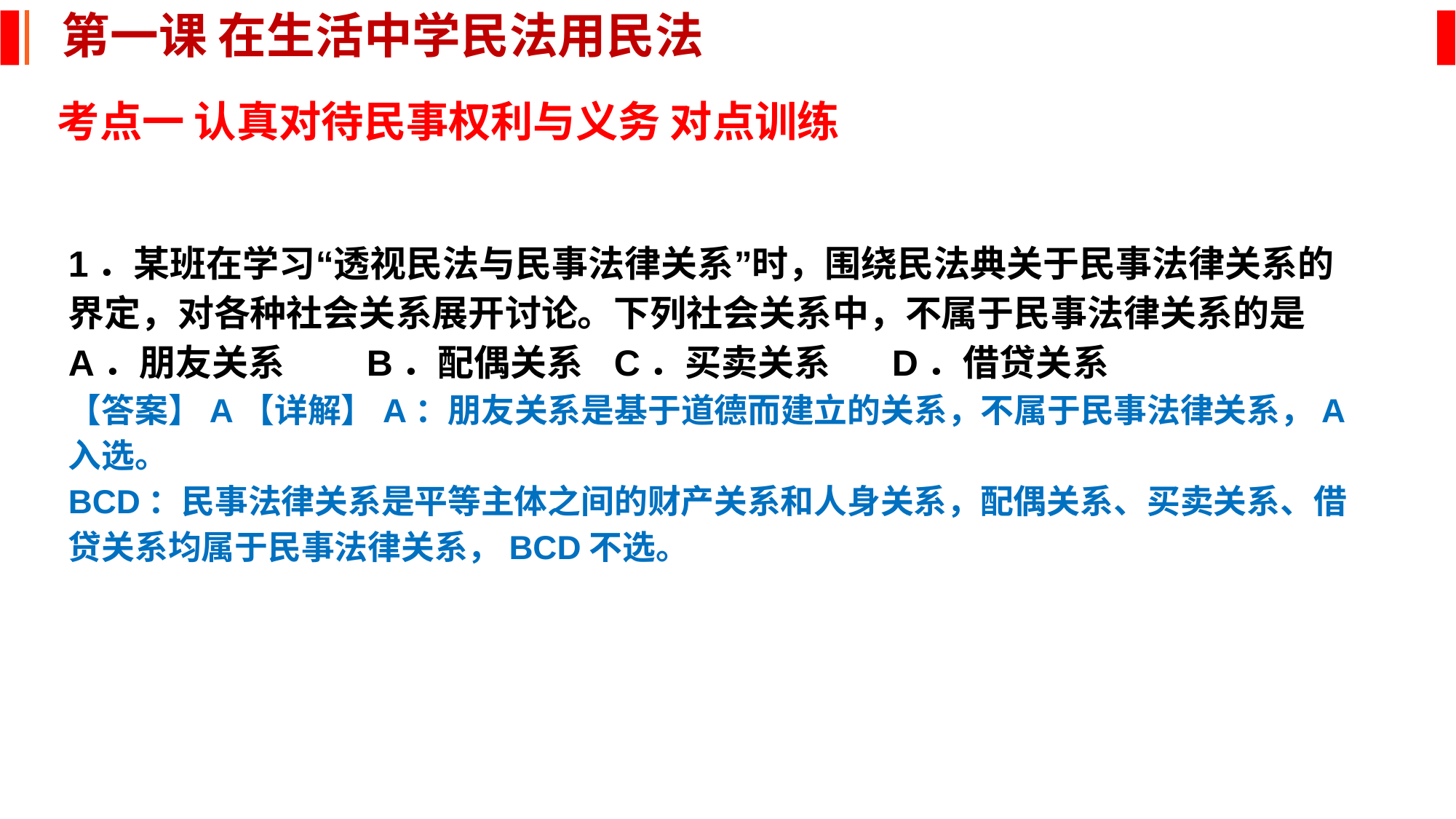

第一课 在生活中学民法用民法

考点一 认真对待民事权利与义务 对点训练
1．某班在学习“透视民法与民事法律关系”时，围绕民法典关于民事法律关系的界定，对各种社会关系展开讨论。下列社会关系中，不属于民事法律关系的是
A．朋友关系	       B．配偶关系	C．买卖关系	     D．借贷关系
【答案】A【详解】A：朋友关系是基于道德而建立的关系，不属于民事法律关系，A入选。
BCD：民事法律关系是平等主体之间的财产关系和人身关系，配偶关系、买卖关系、借贷关系均属于民事法律关系，BCD不选。